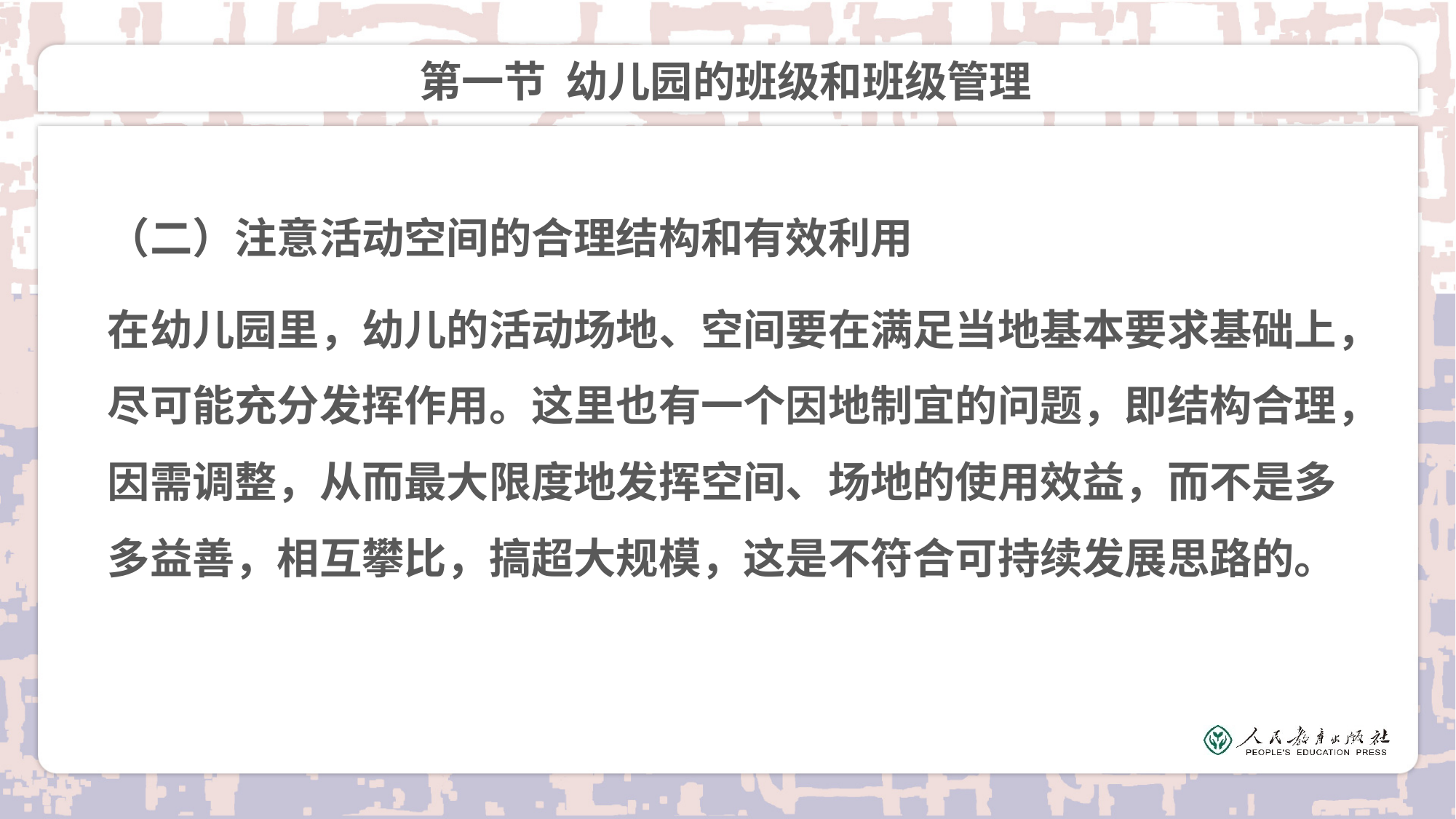

# 第一节  幼儿园的班级和班级管理
（二）注意活动空间的合理结构和有效利用
在幼儿园里，幼儿的活动场地、空间要在满足当地基本要求基础上，尽可能充分发挥作用。这里也有一个因地制宜的问题，即结构合理，因需调整，从而最大限度地发挥空间、场地的使用效益，而不是多多益善，相互攀比，搞超大规模，这是不符合可持续发展思路的。